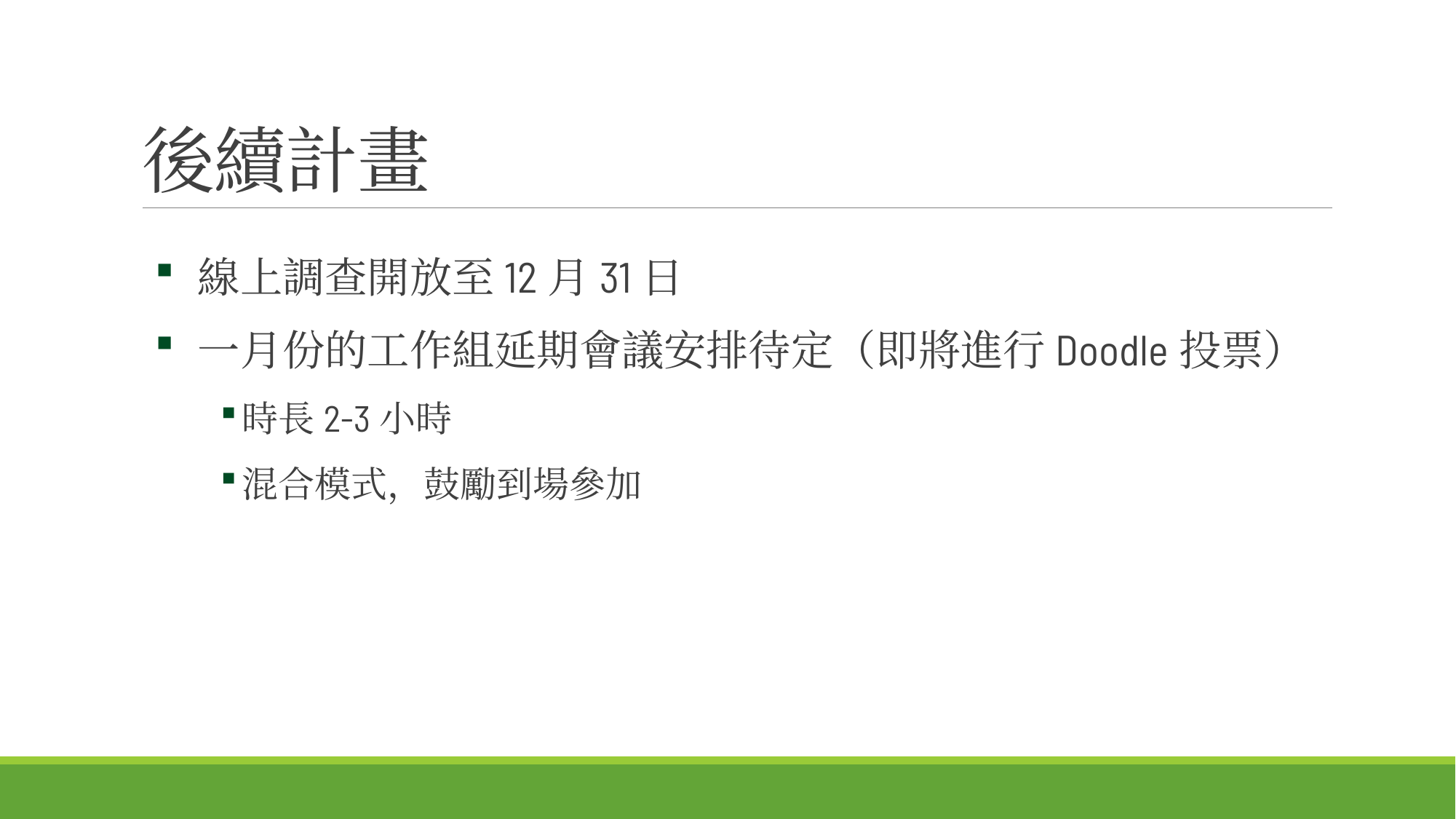

# 後續計畫
 線上調查開放至12月31日
 一月份的工作組延期會議安排待定（即將進行Doodle投票）
時長2-3小時
混合模式，鼓勵到場參加